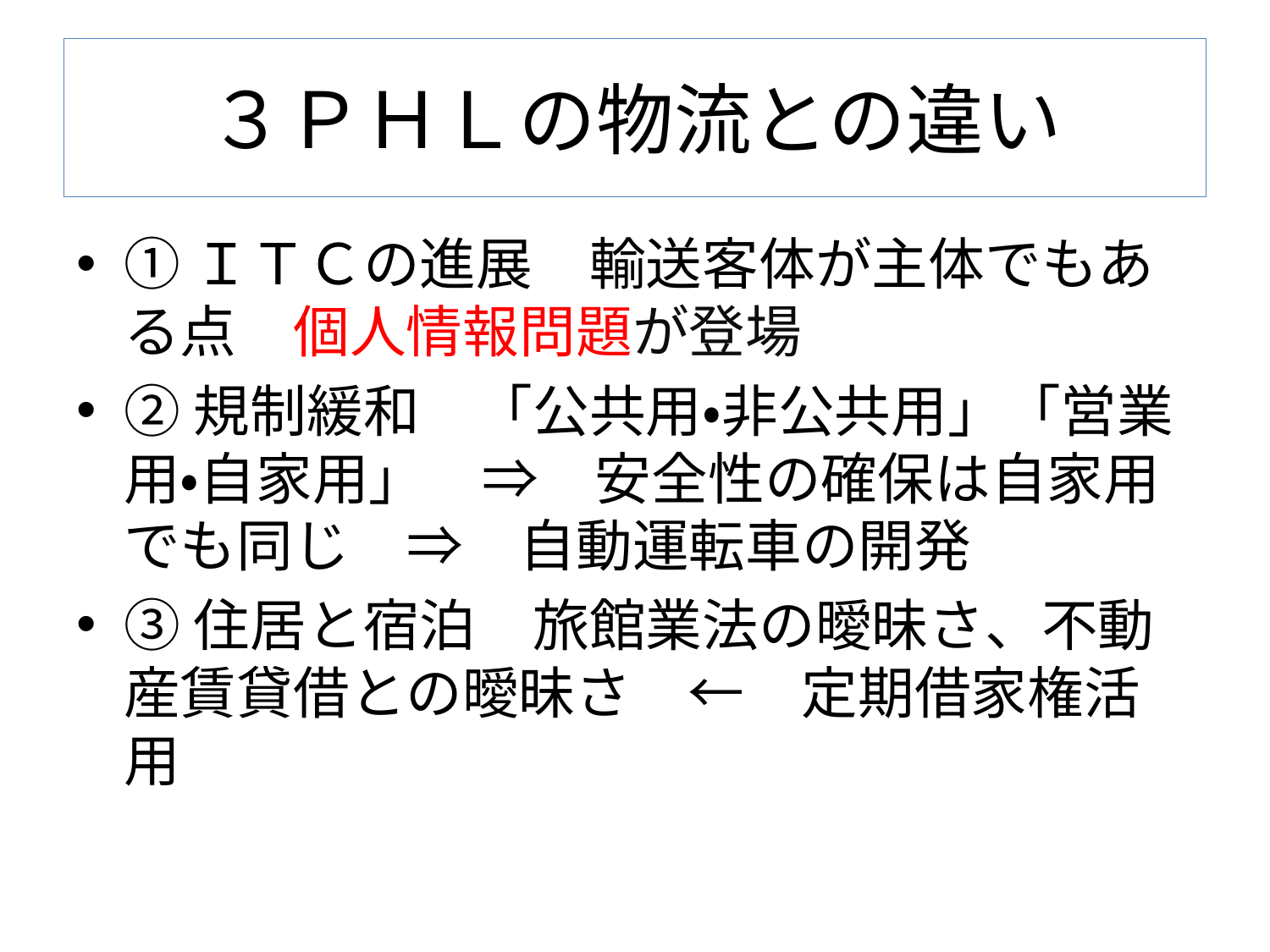

# ３ＰＨＬの物流との違い
①ＩＴＣの進展　輸送客体が主体でもある点　個人情報問題が登場
②規制緩和　「公共用・非公共用」「営業用・自家用」　⇒　安全性の確保は自家用でも同じ　⇒　自動運転車の開発
③住居と宿泊　旅館業法の曖昧さ、不動産賃貸借との曖昧さ　←　定期借家権活用